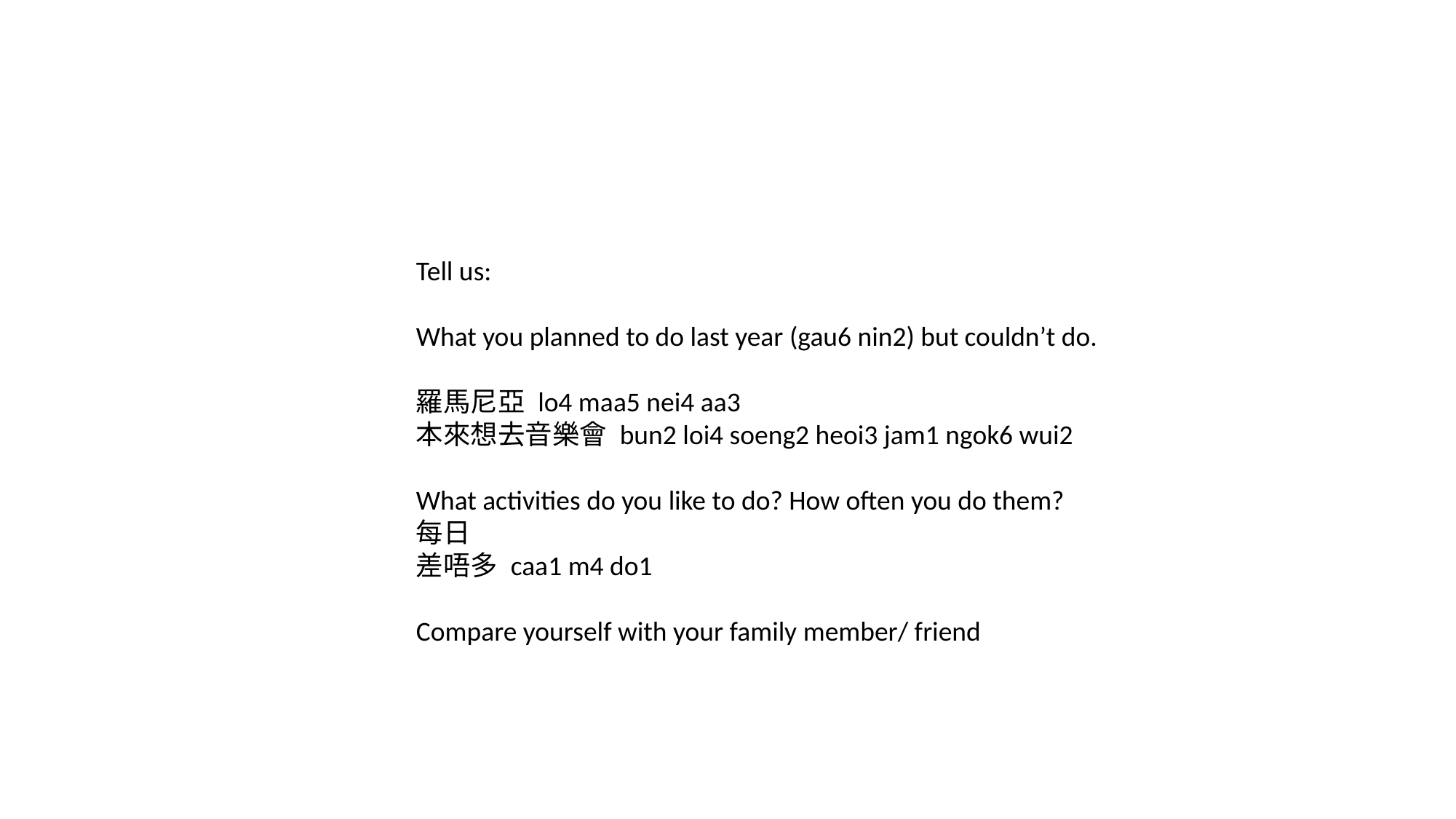

Tell us:

What you planned to do last year (gau6 nin2) but couldn’t do.

羅馬尼亞 lo4 maa5 nei4 aa3
本來想去音樂會 bun2 loi4 soeng2 heoi3 jam1 ngok6 wui2

What activities do you like to do? How often you do them?
每日
差唔多 caa1 m4 do1

Compare yourself with your family member/ friend